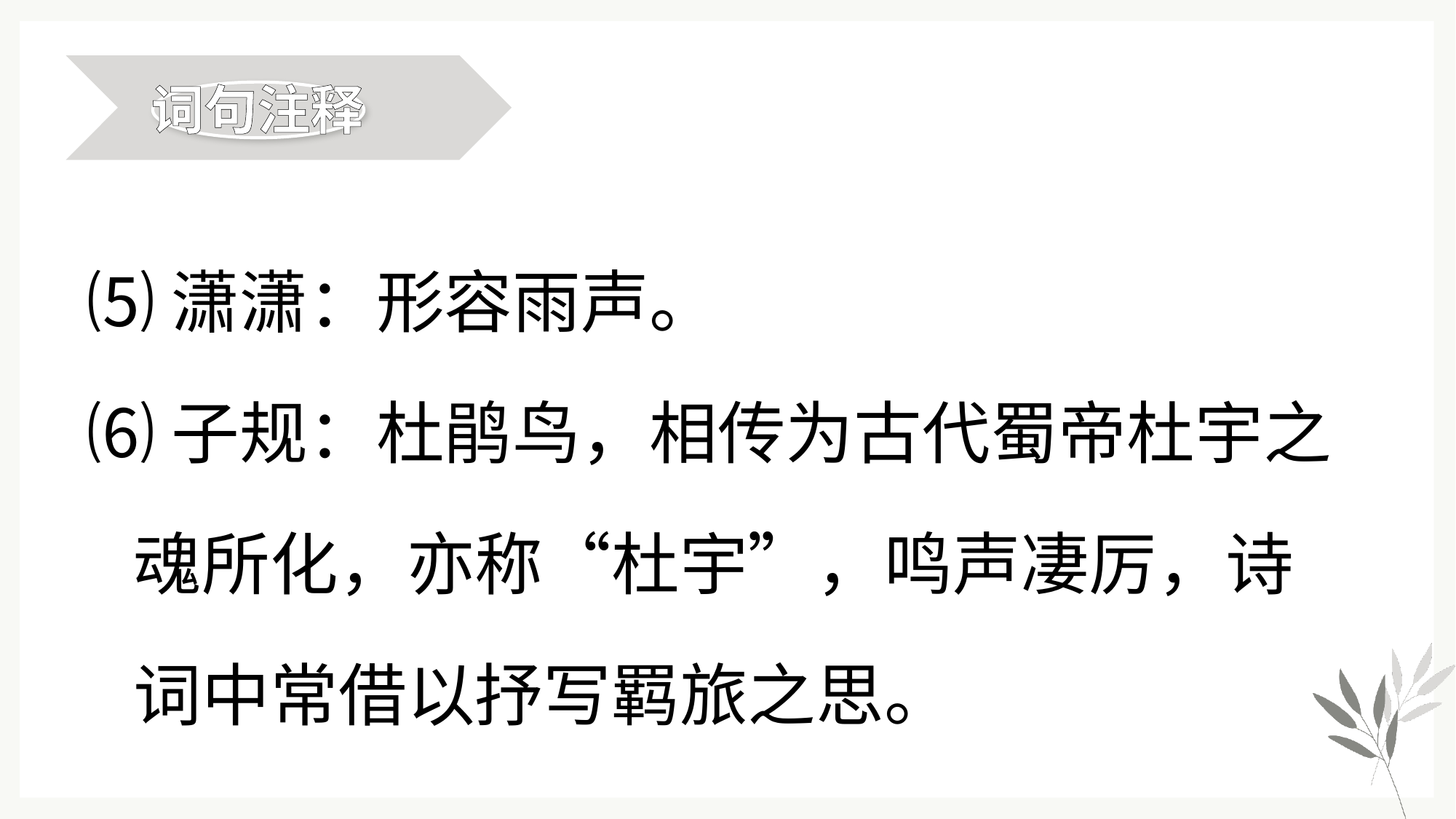

词句注释
⑸潇潇：形容雨声。
⑹子规：杜鹃鸟，相传为古代蜀帝杜宇之
  魂所化，亦称“杜宇”，鸣声凄厉，诗
  词中常借以抒写羁旅之思。